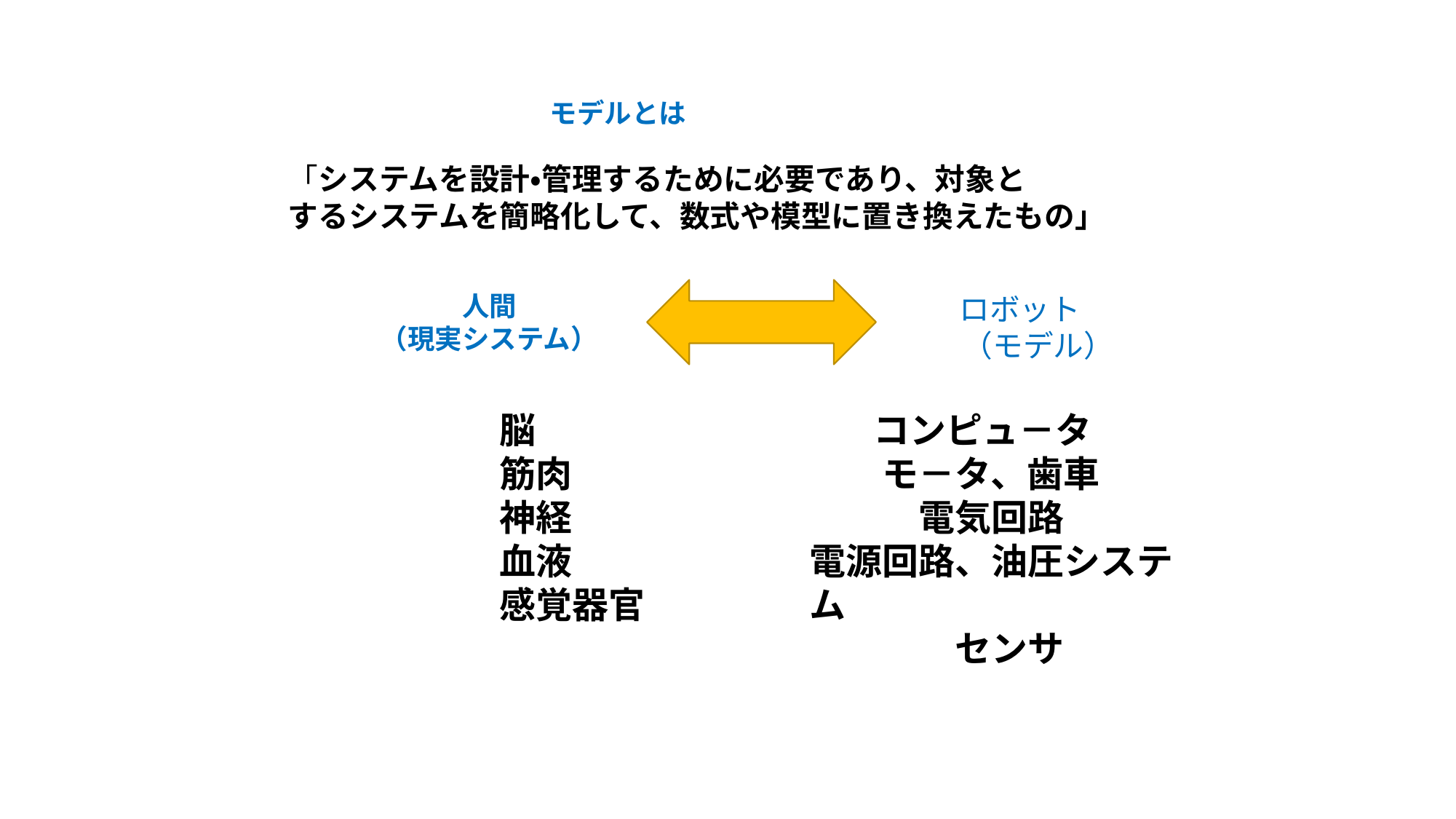

モデルとは
「システムを設計・管理するために必要であり、対象と
するシステムを簡略化して、数式や模型に置き換えたもの」

　　　人間
（現実システム）
　ロボット
　（モデル）
脳
筋肉
神経
血液
感覚器官
　　コンピュ－タ
　　モ－タ、歯車
　　　電気回路
電源回路、油圧システム
　　　　センサ